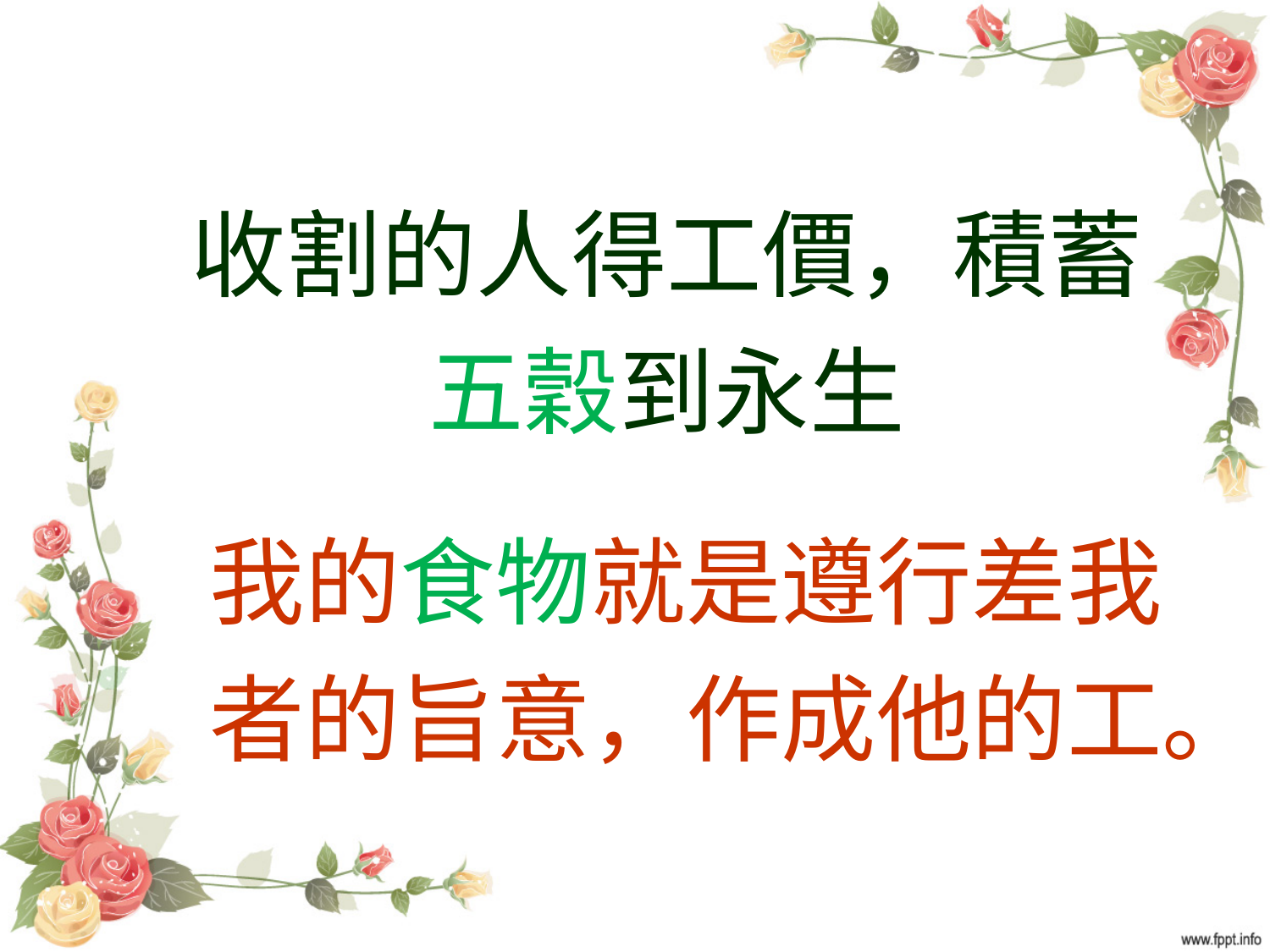

收割的人得工價，積蓄五穀到永生
我的食物就是遵行差我者的旨意，作成他的工。